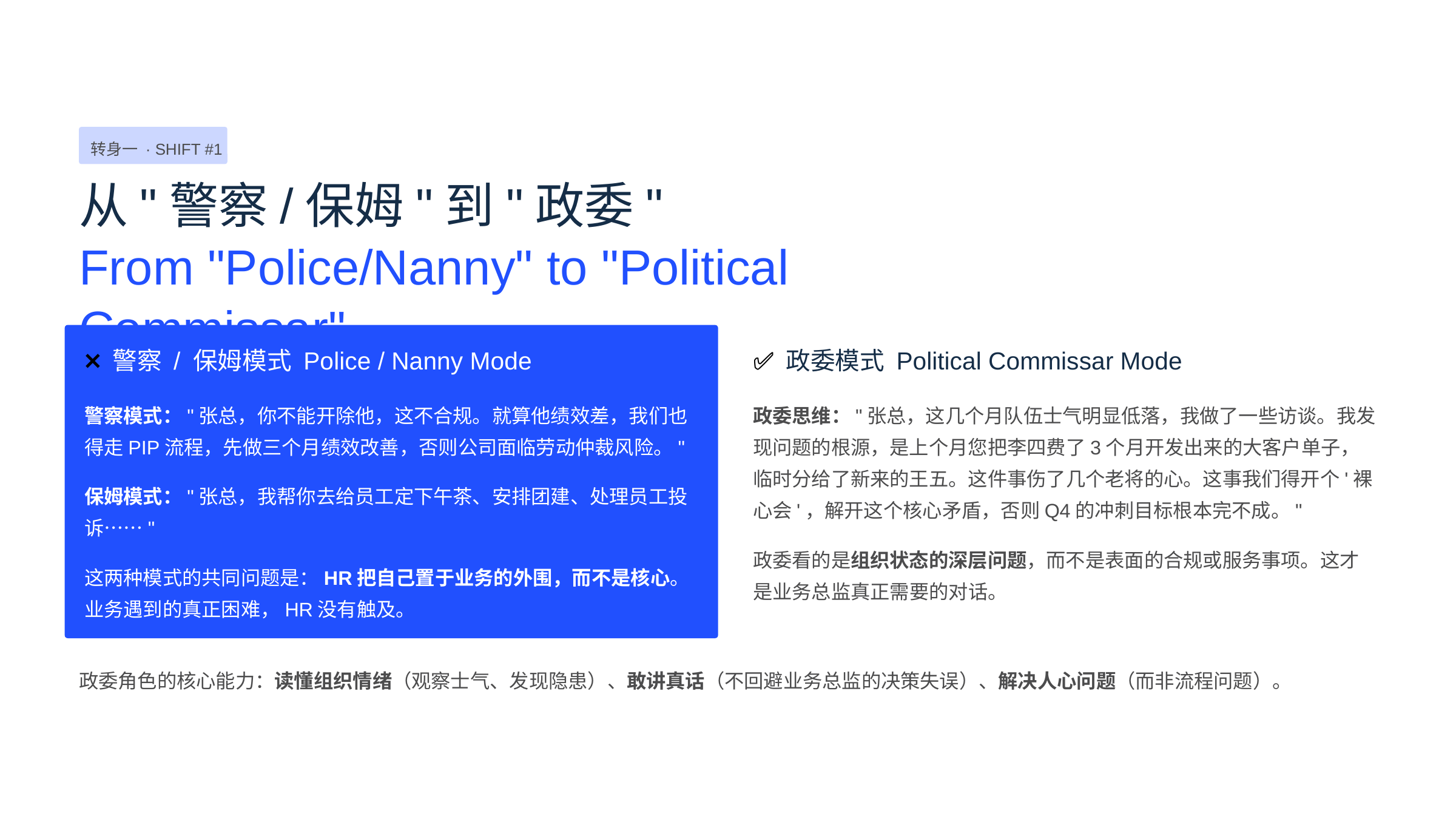

转身一 · SHIFT #1
从"警察/保姆"到"政委"
From "Police/Nanny" to "Political Commissar"

❌ 警察 / 保姆模式 Police / Nanny Mode
✅ 政委模式 Political Commissar Mode
警察模式："张总，你不能开除他，这不合规。就算他绩效差，我们也得走PIP流程，先做三个月绩效改善，否则公司面临劳动仲裁风险。"
政委思维："张总，这几个月队伍士气明显低落，我做了一些访谈。我发现问题的根源，是上个月您把李四费了3个月开发出来的大客户单子，临时分给了新来的王五。这件事伤了几个老将的心。这事我们得开个'裸心会'，解开这个核心矛盾，否则Q4的冲刺目标根本完不成。"
保姆模式："张总，我帮你去给员工定下午茶、安排团建、处理员工投诉……"
政委看的是组织状态的深层问题，而不是表面的合规或服务事项。这才是业务总监真正需要的对话。
这两种模式的共同问题是：HR把自己置于业务的外围，而不是核心。业务遇到的真正困难，HR没有触及。
政委角色的核心能力：读懂组织情绪（观察士气、发现隐患）、敢讲真话（不回避业务总监的决策失误）、解决人心问题（而非流程问题）。